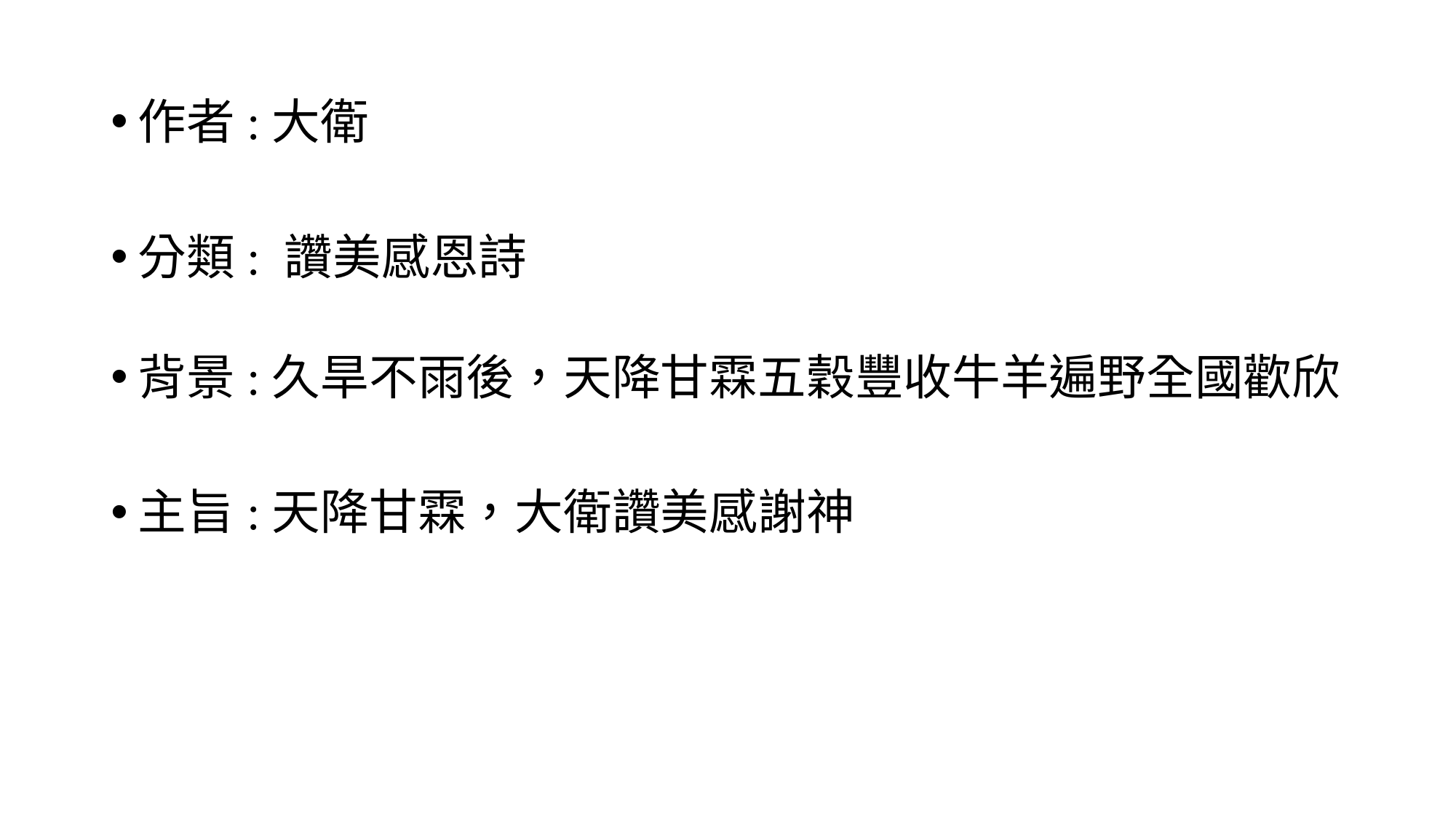

作者:大衛

分類: 讚美感恩詩
背景:久旱不雨後，天降甘霖五穀豐收牛羊遍野全國歡欣

主旨:天降甘霖，大衛讚美感謝神